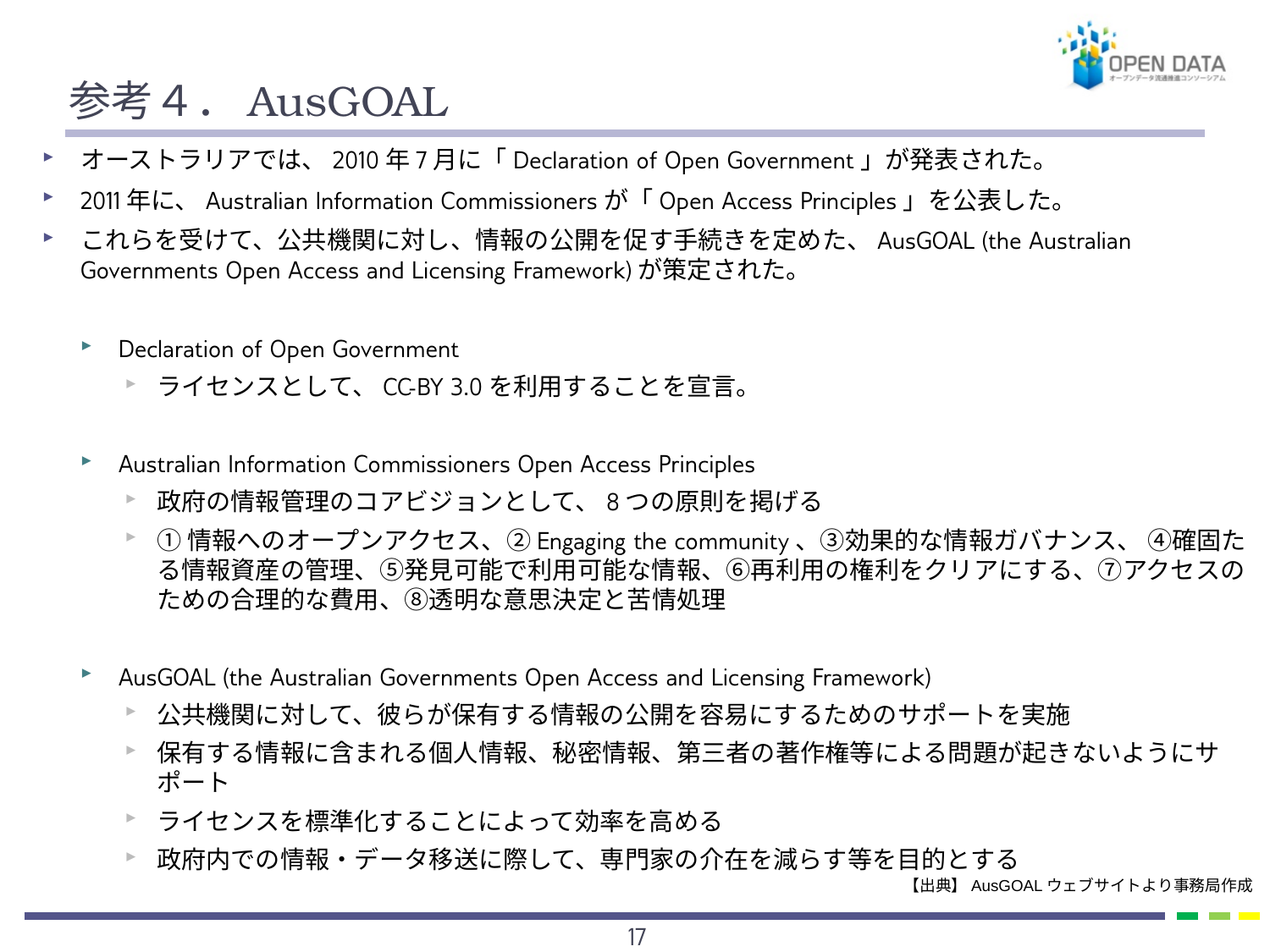

# 参考４．AusGOAL
オーストラリアでは、2010年7月に「Declaration of Open Government」が発表された。
2011年に、Australian Information Commissionersが「Open Access Principles」を公表した。
これらを受けて、公共機関に対し、情報の公開を促す手続きを定めた、AusGOAL (the Australian Governments Open Access and Licensing Framework)が策定された。

Declaration of Open Government
ライセンスとして、CC-BY 3.0を利用することを宣言。

Australian Information Commissioners Open Access Principles
政府の情報管理のコアビジョンとして、8つの原則を掲げる
①情報へのオープンアクセス、②Engaging the community、③効果的な情報ガバナンス、 ④確固たる情報資産の管理、⑤発見可能で利用可能な情報、⑥再利用の権利をクリアにする、⑦アクセスのための合理的な費用、⑧透明な意思決定と苦情処理

AusGOAL (the Australian Governments Open Access and Licensing Framework)
公共機関に対して、彼らが保有する情報の公開を容易にするためのサポートを実施
保有する情報に含まれる個人情報、秘密情報、第三者の著作権等による問題が起きないようにサポート
ライセンスを標準化することによって効率を高める
政府内での情報・データ移送に際して、専門家の介在を減らす等を目的とする

【出典】AusGOALウェブサイトより事務局作成
17